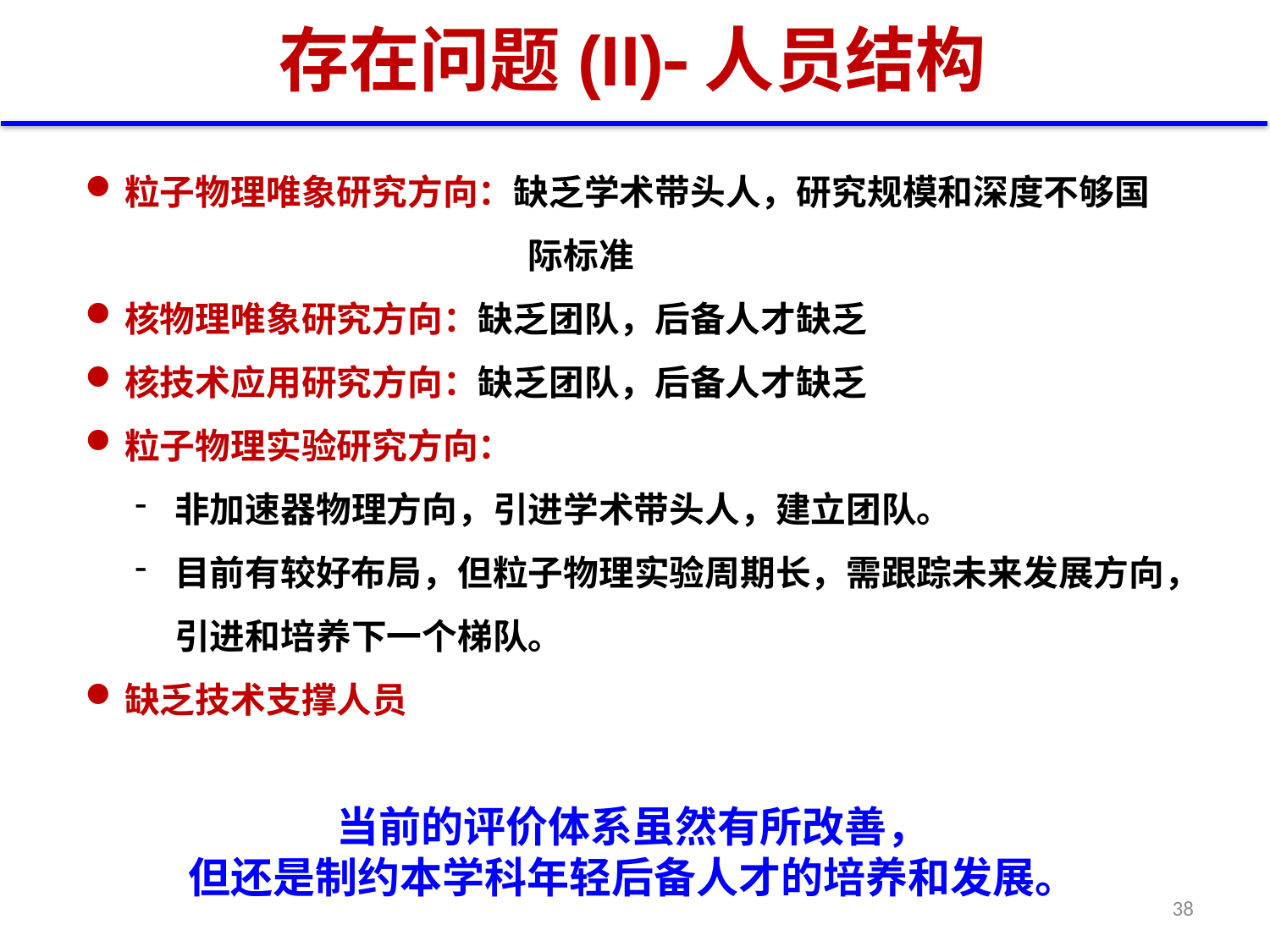

# 存在问题(II)−人员结构
粒子物理唯象研究方向：缺乏学术带头人，研究规模和深度不够国
                                                      际标准
核物理唯象研究方向：缺乏团队，后备人才缺乏
核技术应用研究方向：缺乏团队，后备人才缺乏
粒子物理实验研究方向：
非加速器物理方向，引进学术带头人，建立团队。
目前有较好布局，但粒子物理实验周期长，需跟踪未来发展方向，引进和培养下一个梯队。
缺乏技术支撑人员

当前的评价体系虽然有所改善，
但还是制约本学科年轻后备人才的培养和发展。
38